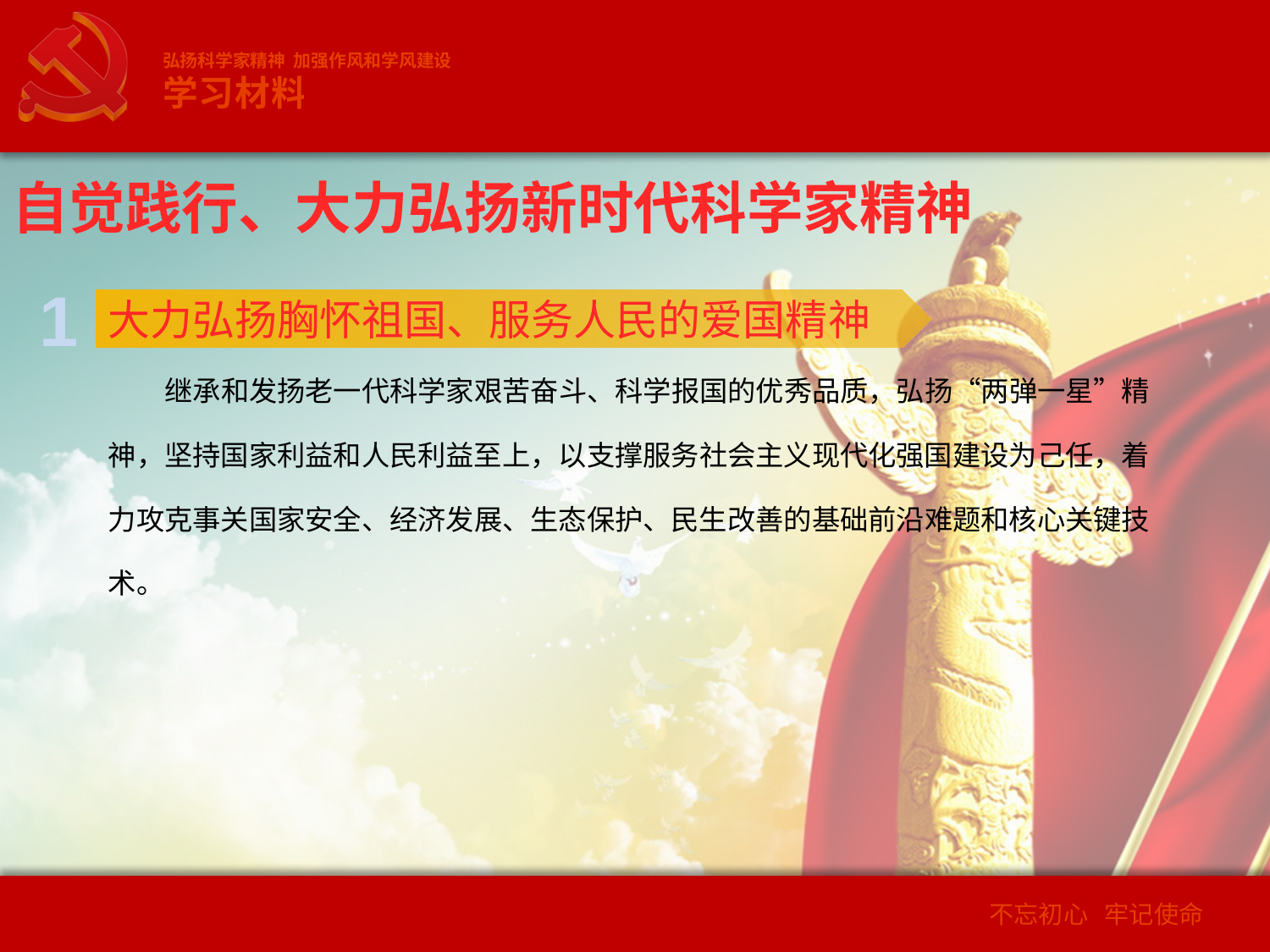

弘扬科学家精神  加强作风和学风建设
学习材料

自觉践行、大力弘扬新时代科学家精神
1
大力弘扬胸怀祖国、服务人民的爱国精神
继承和发扬老一代科学家艰苦奋斗、科学报国的优秀品质，弘扬“两弹一星”精神，坚持国家利益和人民利益至上，以支撑服务社会主义现代化强国建设为己任，着力攻克事关国家安全、经济发展、生态保护、民生改善的基础前沿难题和核心关键技术。

2
不忘初心   牢记使命